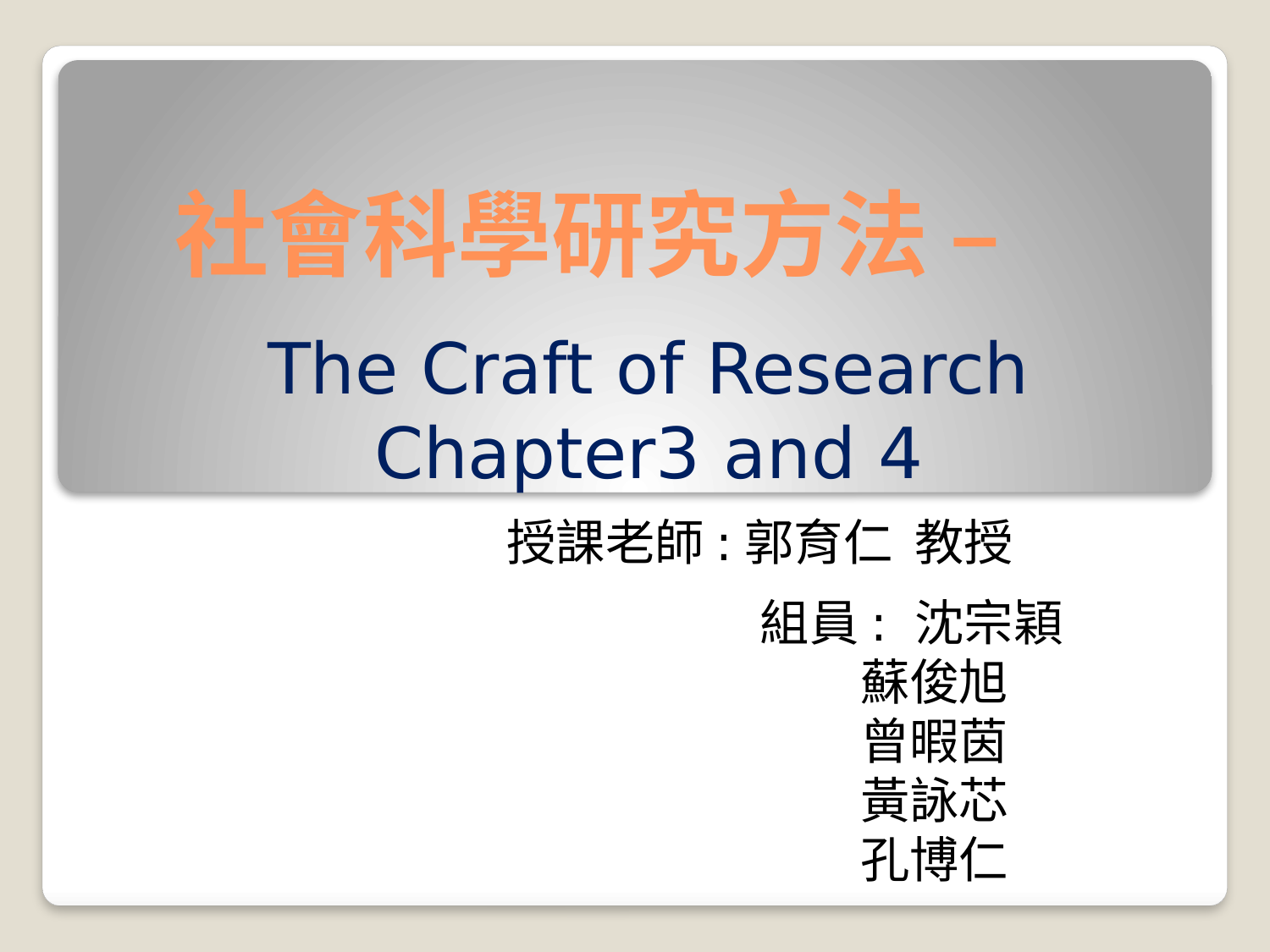

# 社會科學研究方法 –
The Craft of Research
Chapter3 and 4
授課老師:郭育仁  教授
組員: 沈宗穎
        蘇俊旭
        曾暇茵
        黃詠芯
        孔博仁